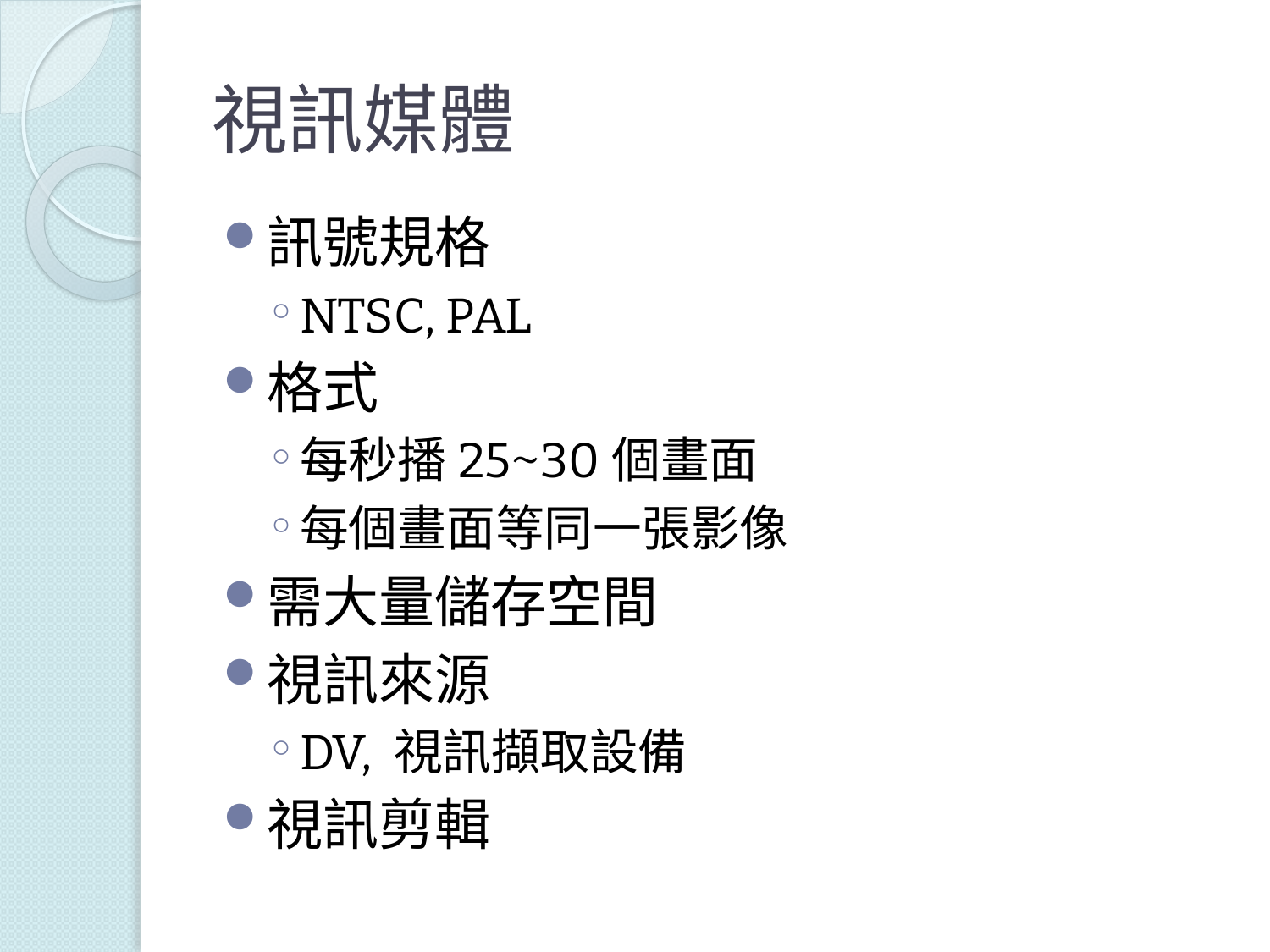

# 視訊媒體
訊號規格
NTSC, PAL
格式
每秒播25~30個畫面
每個畫面等同一張影像
需大量儲存空間
視訊來源
DV, 視訊擷取設備
視訊剪輯